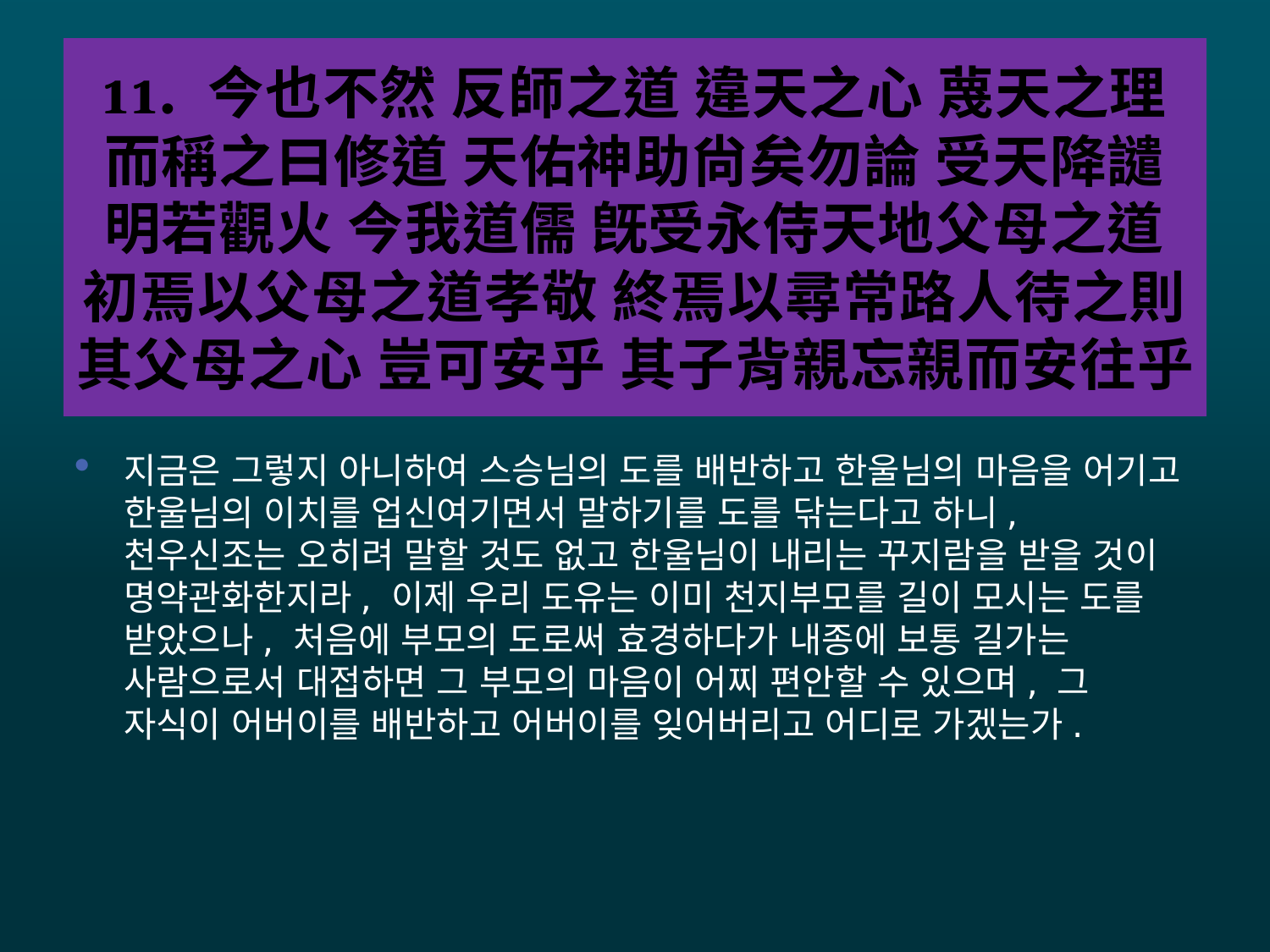

# 11. 今也不然 反師之道 違天之心 蔑天之理 而稱之曰修道 天佑神助尙矣勿論 受天降譴明若觀火 今我道儒 旣受永侍天地父母之道 初焉以父母之道孝敬 終焉以尋常路人待之則 其父母之心 豈可安乎 其子背親忘親而安往乎
지금은 그렇지 아니하여 스승님의 도를 배반하고 한울님의 마음을 어기고 한울님의 이치를 업신여기면서 말하기를 도를 닦는다고 하니, 천우신조는 오히려 말할 것도 없고 한울님이 내리는 꾸지람을 받을 것이 명약관화한지라, 이제 우리 도유는 이미 천지부모를 길이 모시는 도를 받았으나, 처음에 부모의 도로써 효경하다가 내종에 보통 길가는 사람으로서 대접하면 그 부모의 마음이 어찌 편안할 수 있으며, 그 자식이 어버이를 배반하고 어버이를 잊어버리고 어디로 가겠는가.